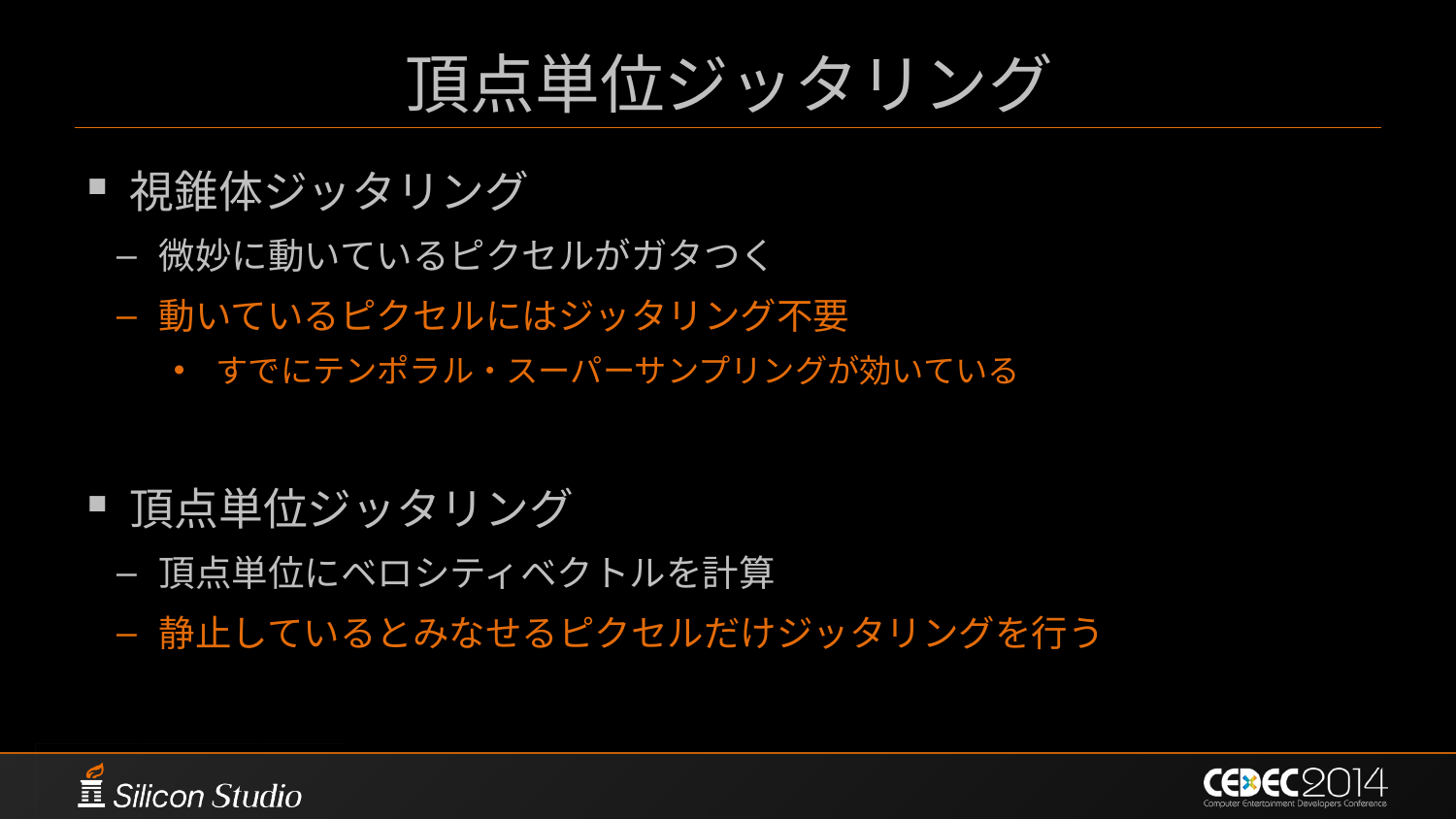

# 頂点単位ジッタリング
視錐体ジッタリング
微妙に動いているピクセルがガタつく
動いているピクセルにはジッタリング不要
すでにテンポラル・スーパーサンプリングが効いている

頂点単位ジッタリング
頂点単位にベロシティベクトルを計算
静止しているとみなせるピクセルだけジッタリングを行う